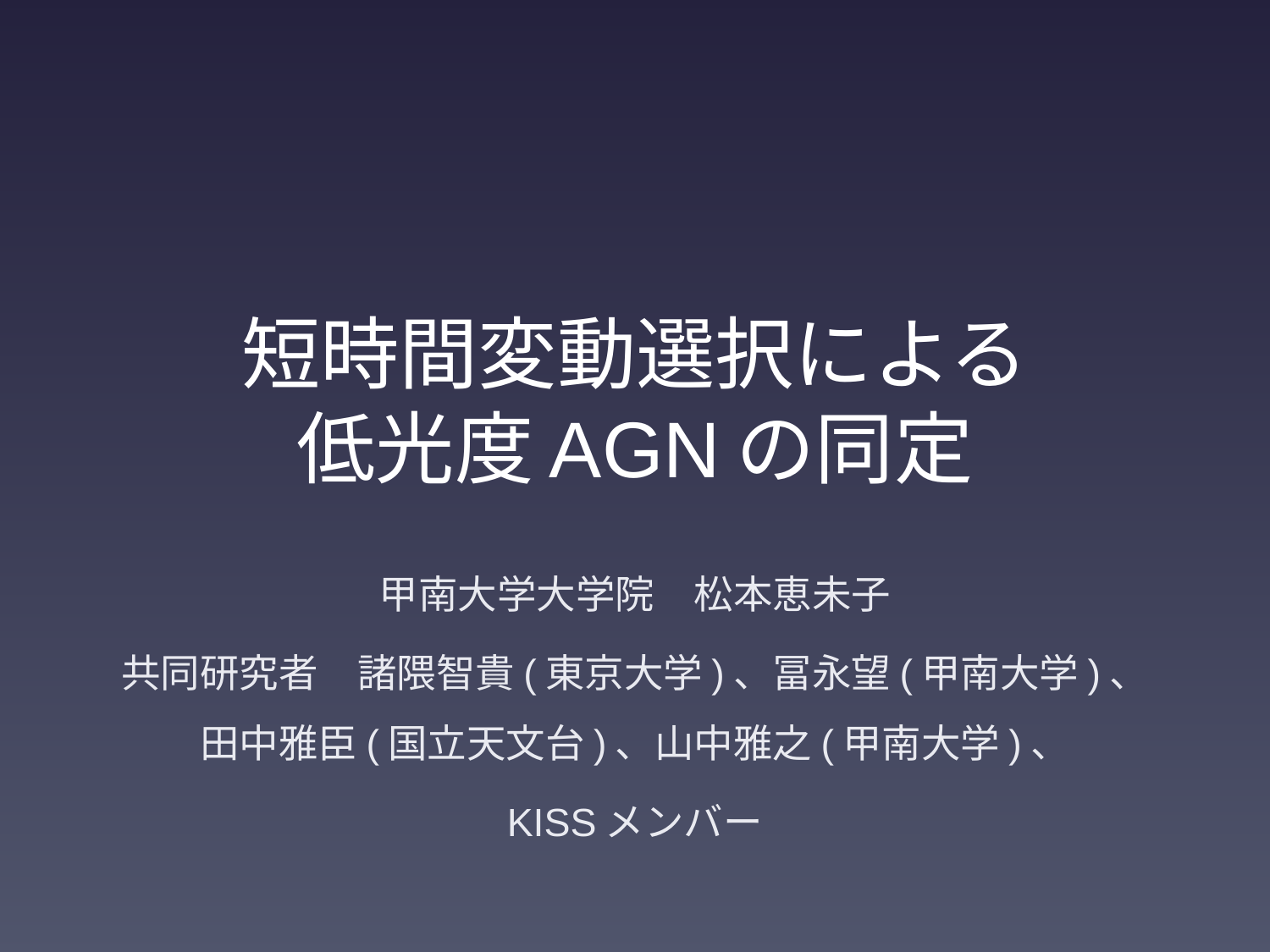

# 短時間変動選択による 低光度AGNの同定
甲南大学大学院　松本恵未子
共同研究者　諸隈智貴(東京大学)、冨永望(甲南大学)、田中雅臣(国立天文台)、山中雅之(甲南大学)、
KISSメンバー